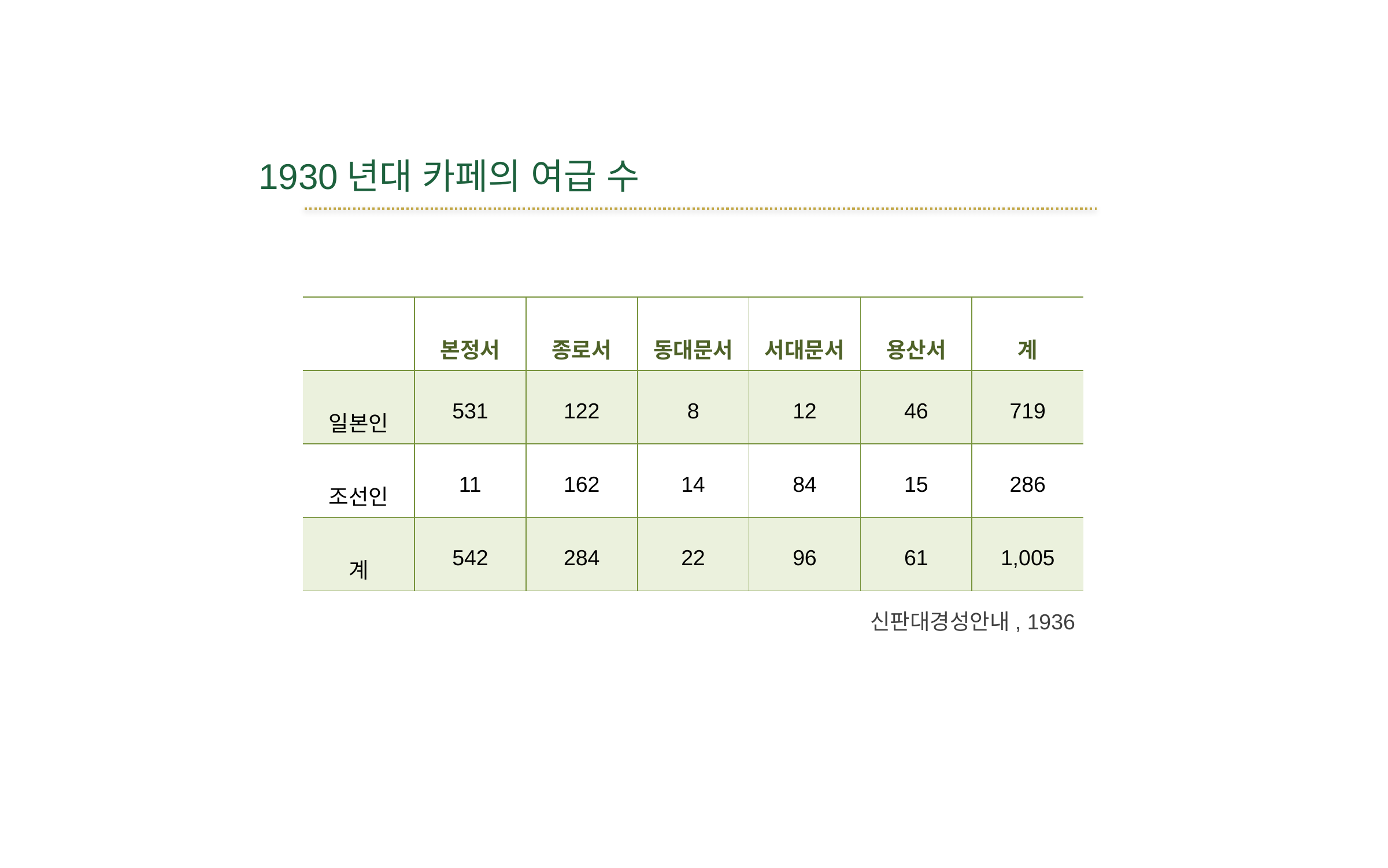

# 1930년대 카페의 여급 수
|  | 본정서 | 종로서 | 동대문서 | 서대문서 | 용산서 | 계 |
| --- | --- | --- | --- | --- | --- | --- |
| 일본인 | 531 | 122 | 8 | 12 | 46 | 719 |
| 조선인 | 11 | 162 | 14 | 84 | 15 | 286 |
| 계 | 542 | 284 | 22 | 96 | 61 | 1,005 |
신판대경성안내, 1936